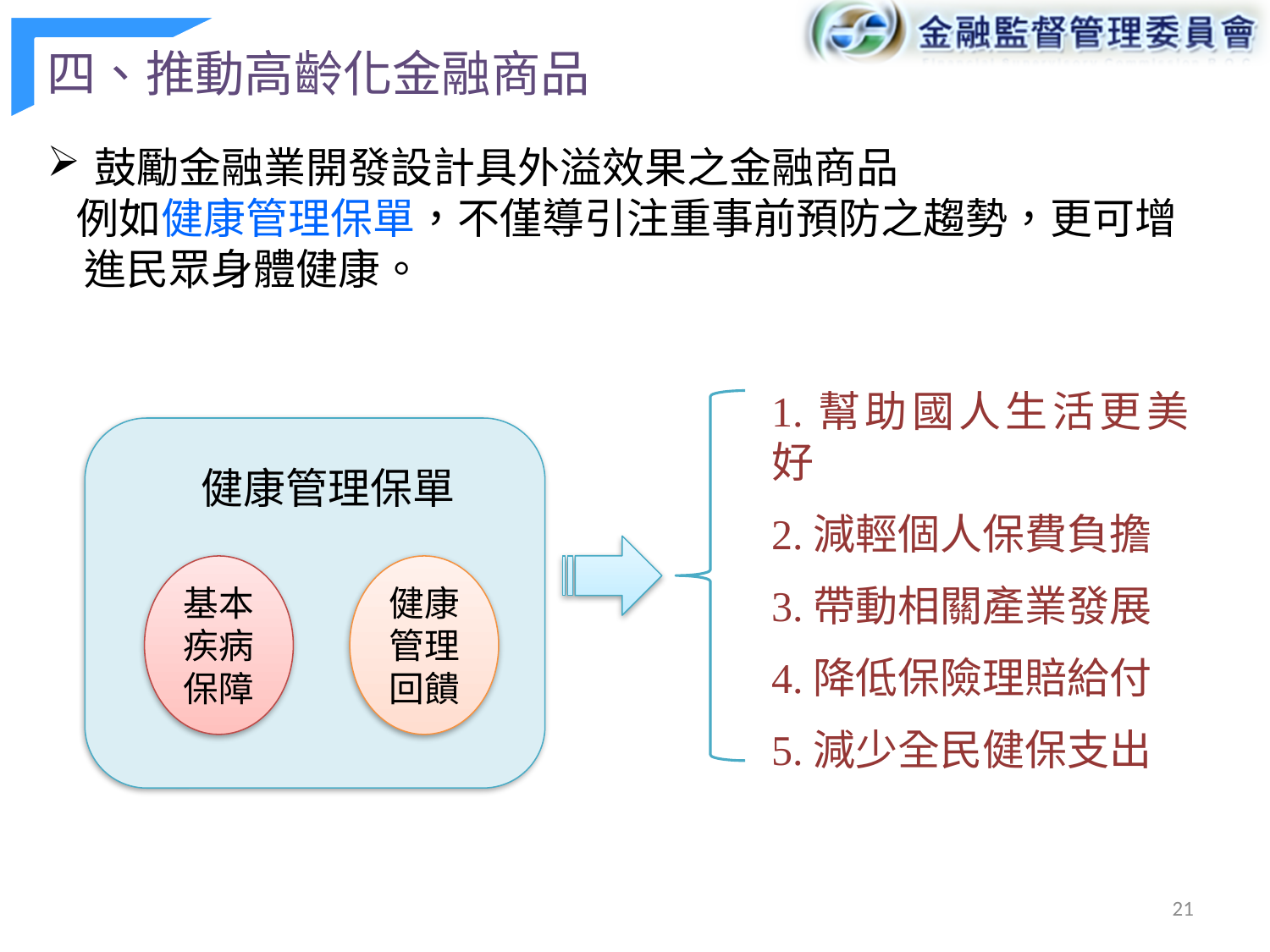

四、推動高齡化金融商品
鼓勵金融業開發設計具外溢效果之金融商品
  例如健康管理保單，不僅導引注重事前預防之趨勢，更可增
進民眾身體健康。

1.幫助國人生活更美好
2.減輕個人保費負擔
3.帶動相關產業發展
4.降低保險理賠給付
5.減少全民健保支出

健康管理保單

基本疾病保障
健康管理回饋
21